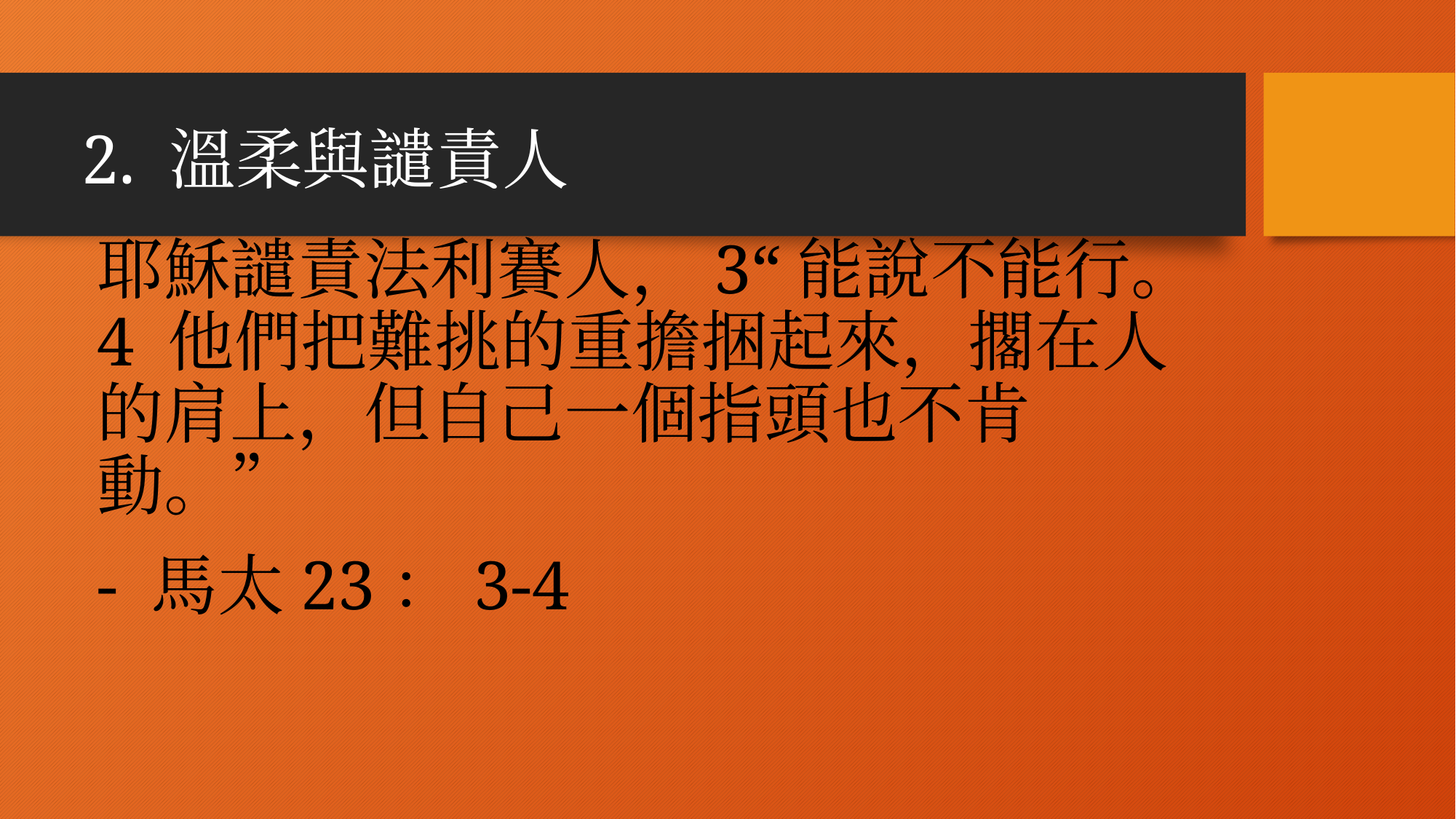

# 2. 溫柔與譴責人
耶穌譴責法利賽人，3“能說不能行。4 他們把難挑的重擔捆起來，擱在人的肩上，但自己一個指頭也不肯動。”
- 馬太23：3-4